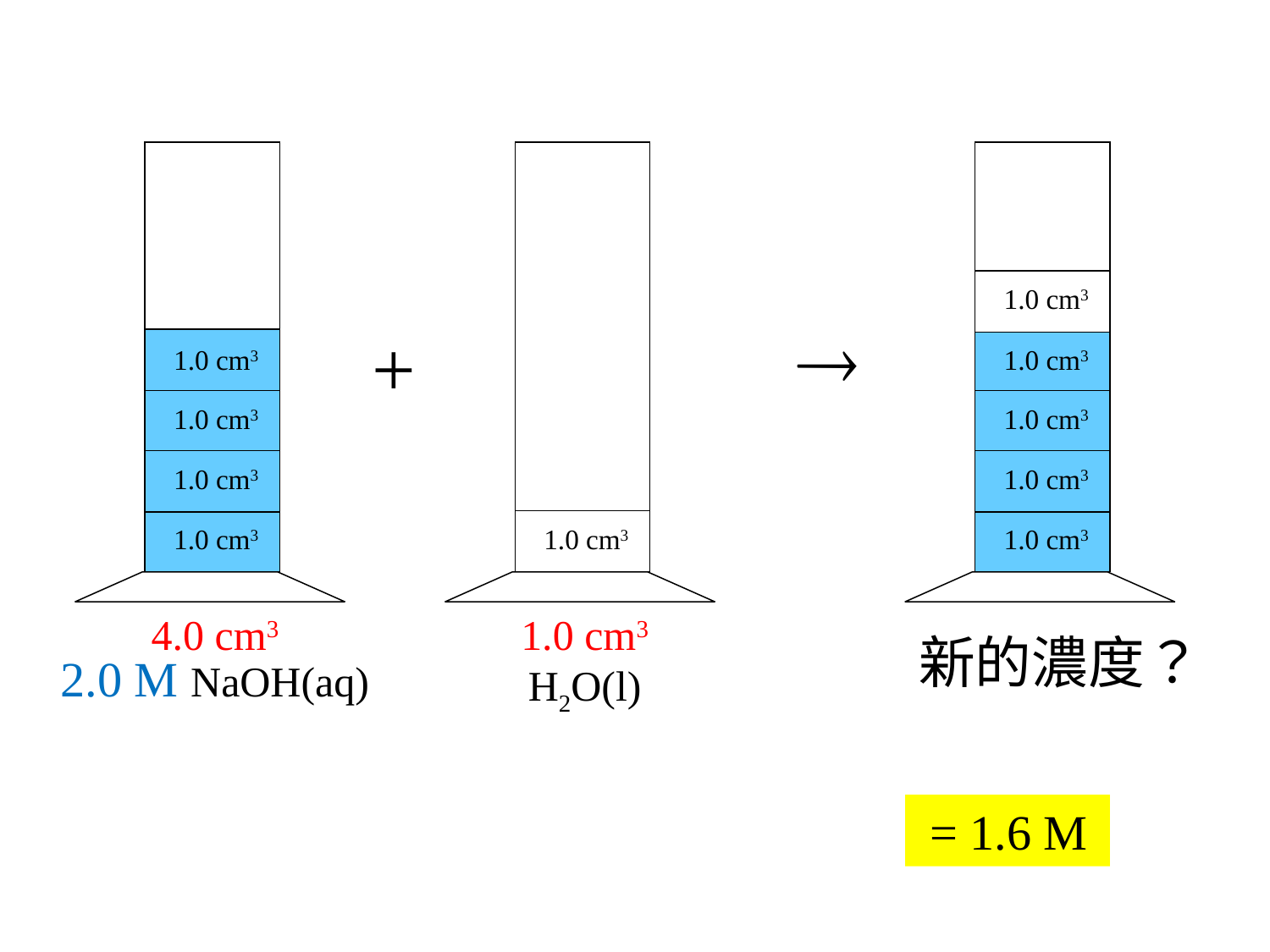

→

1.0 cm3
1.0 cm3
1.0 cm3
1.0 cm3
1.0 cm3
+

1.0 cm3

1.0 cm3

1.0 cm3

1.0 cm3
1.0 cm3

1.0 cm3
H2O(l)
4.0 cm3
2.0 M NaOH(aq)
新的濃度？

 = 1.6 M